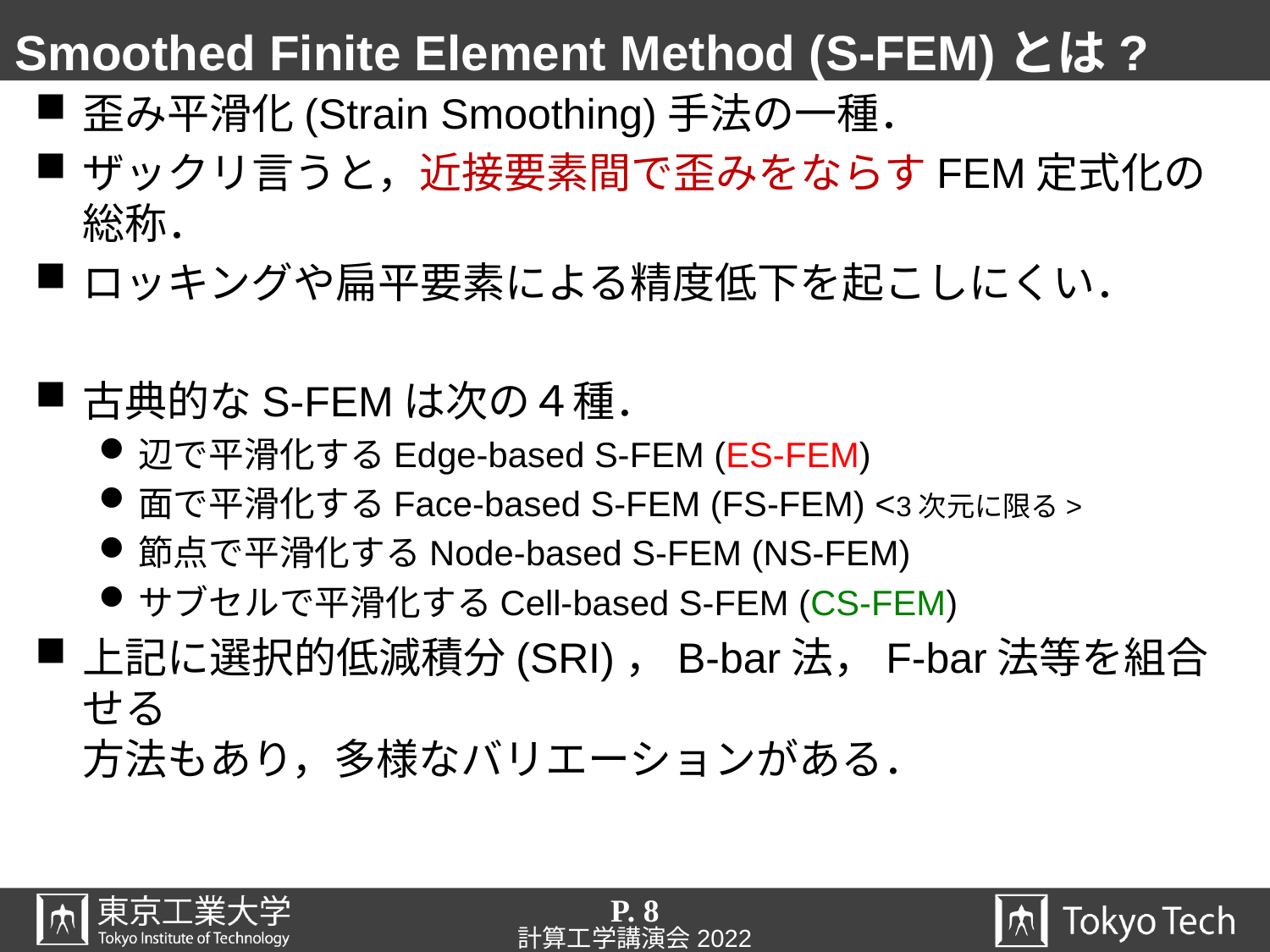

# Smoothed Finite Element Method (S-FEM)とは?
歪み平滑化(Strain Smoothing)手法の一種．
ザックリ言うと，近接要素間で歪みをならすFEM定式化の総称．
ロッキングや扁平要素による精度低下を起こしにくい．

古典的なS-FEMは次の４種．
辺で平滑化するEdge-based S-FEM (ES-FEM)
面で平滑化するFace-based S-FEM (FS-FEM) <3次元に限る>
節点で平滑化するNode-based S-FEM (NS-FEM)
サブセルで平滑化するCell-based S-FEM (CS-FEM)
上記に選択的低減積分(SRI)，B-bar法，F-bar法等を組合せる
方法もあり，多様なバリエーションがある．
P. 8